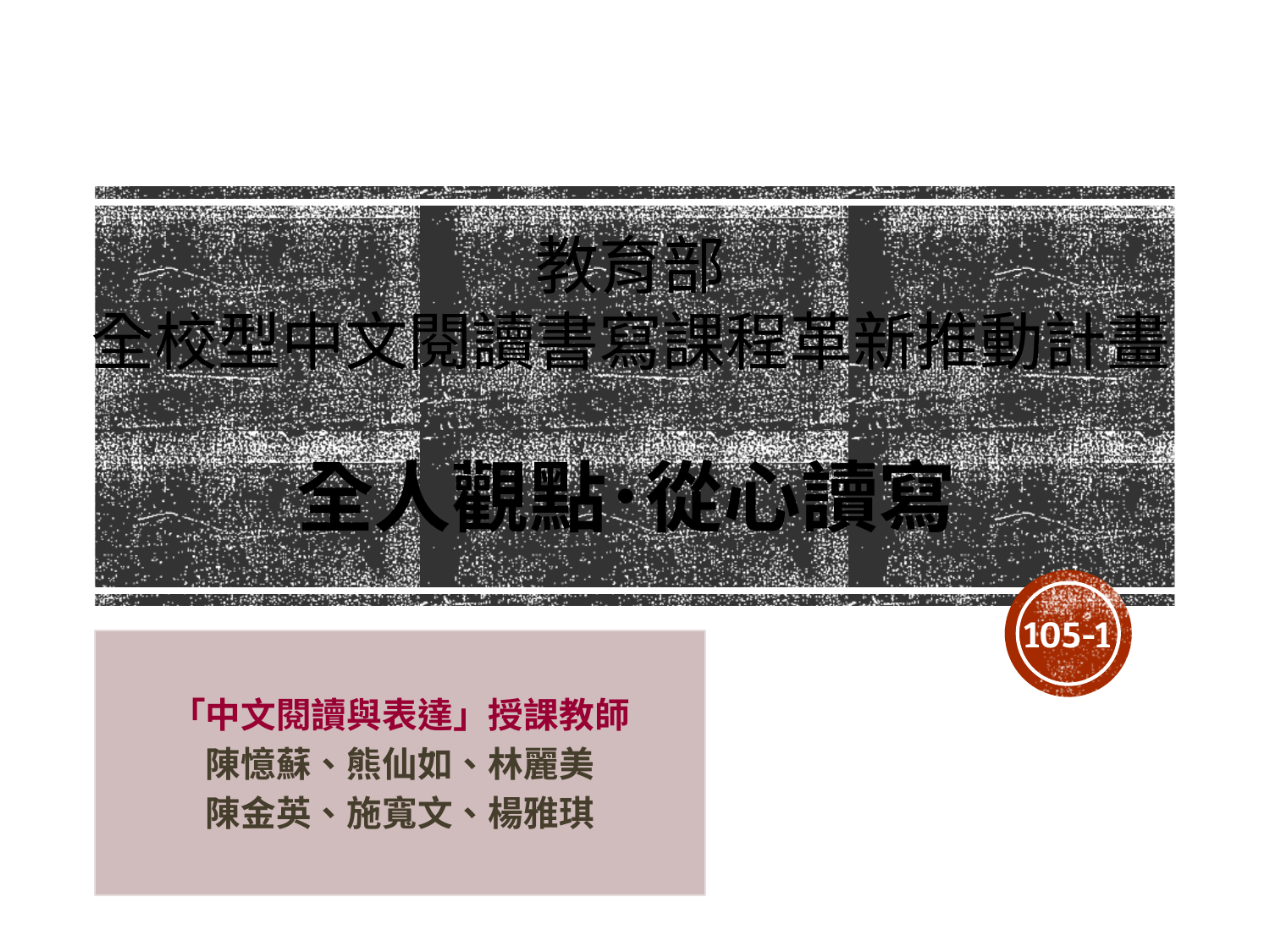

教育部
全校型中文閱讀書寫課程革新推動計畫
# 全人觀點･從心讀寫
105-1
「中文閱讀與表達」授課教師
陳憶蘇、熊仙如、林麗美
陳金英、施寬文、楊雅琪